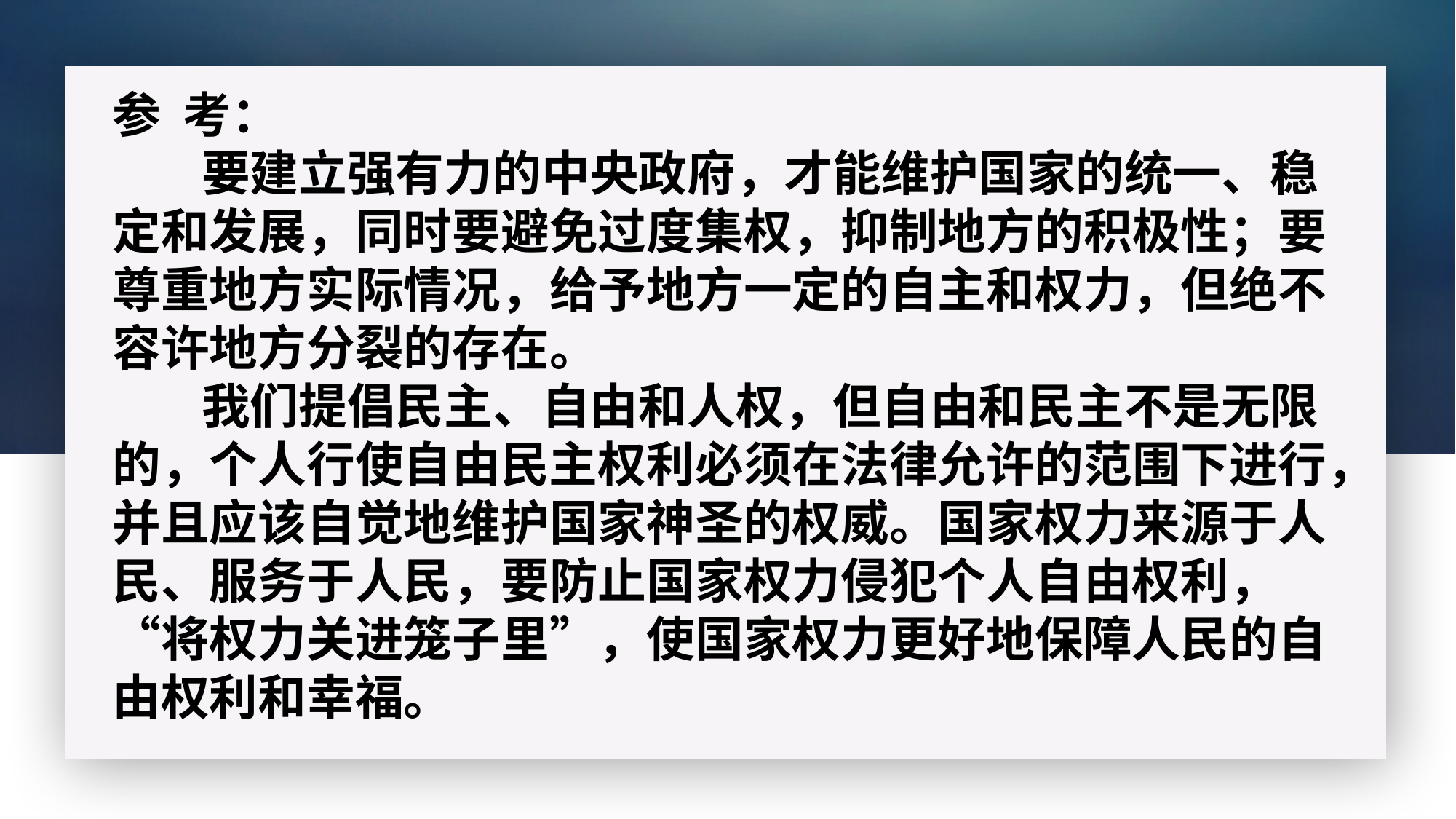

参  考：
       要建立强有力的中央政府，才能维护国家的统一、稳定和发展，同时要避免过度集权，抑制地方的积极性；要尊重地方实际情况，给予地方一定的自主和权力，但绝不容许地方分裂的存在。
       我们提倡民主、自由和人权，但自由和民主不是无限的，个人行使自由民主权利必须在法律允许的范围下进行，并且应该自觉地维护国家神圣的权威。国家权力来源于人民、服务于人民，要防止国家权力侵犯个人自由权利， “将权力关进笼子里”，使国家权力更好地保障人民的自由权利和幸福。